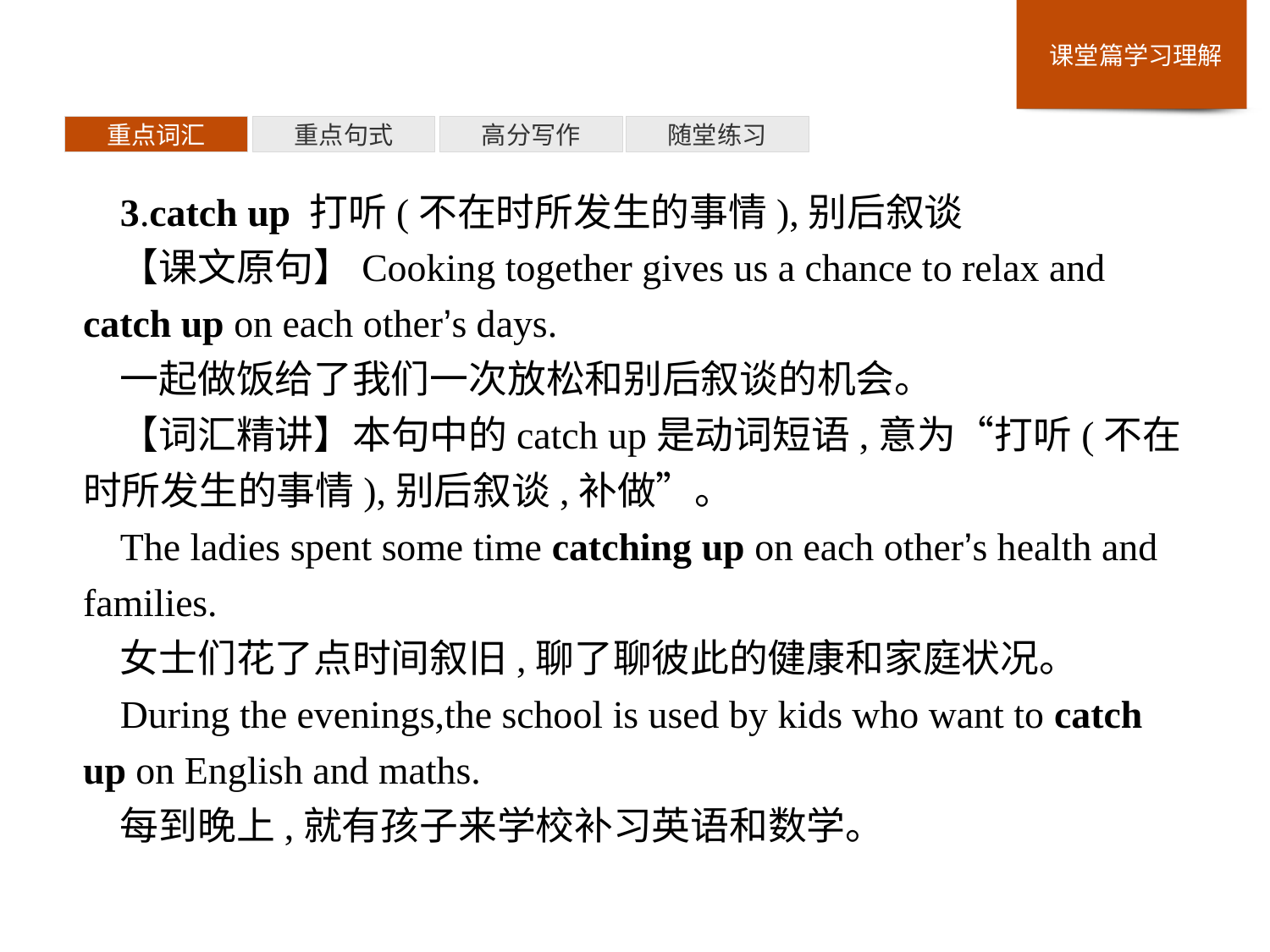

重点词汇
重点句式
高分写作
随堂练习
3.catch up 打听(不在时所发生的事情),别后叙谈
【课文原句】Cooking together gives us a chance to relax and catch up on each other’s days.
一起做饭给了我们一次放松和别后叙谈的机会。
【词汇精讲】本句中的catch up是动词短语,意为“打听(不在时所发生的事情),别后叙谈,补做”。
The ladies spent some time catching up on each other’s health and families.
女士们花了点时间叙旧,聊了聊彼此的健康和家庭状况。
During the evenings,the school is used by kids who want to catch up on English and maths.
每到晚上,就有孩子来学校补习英语和数学。